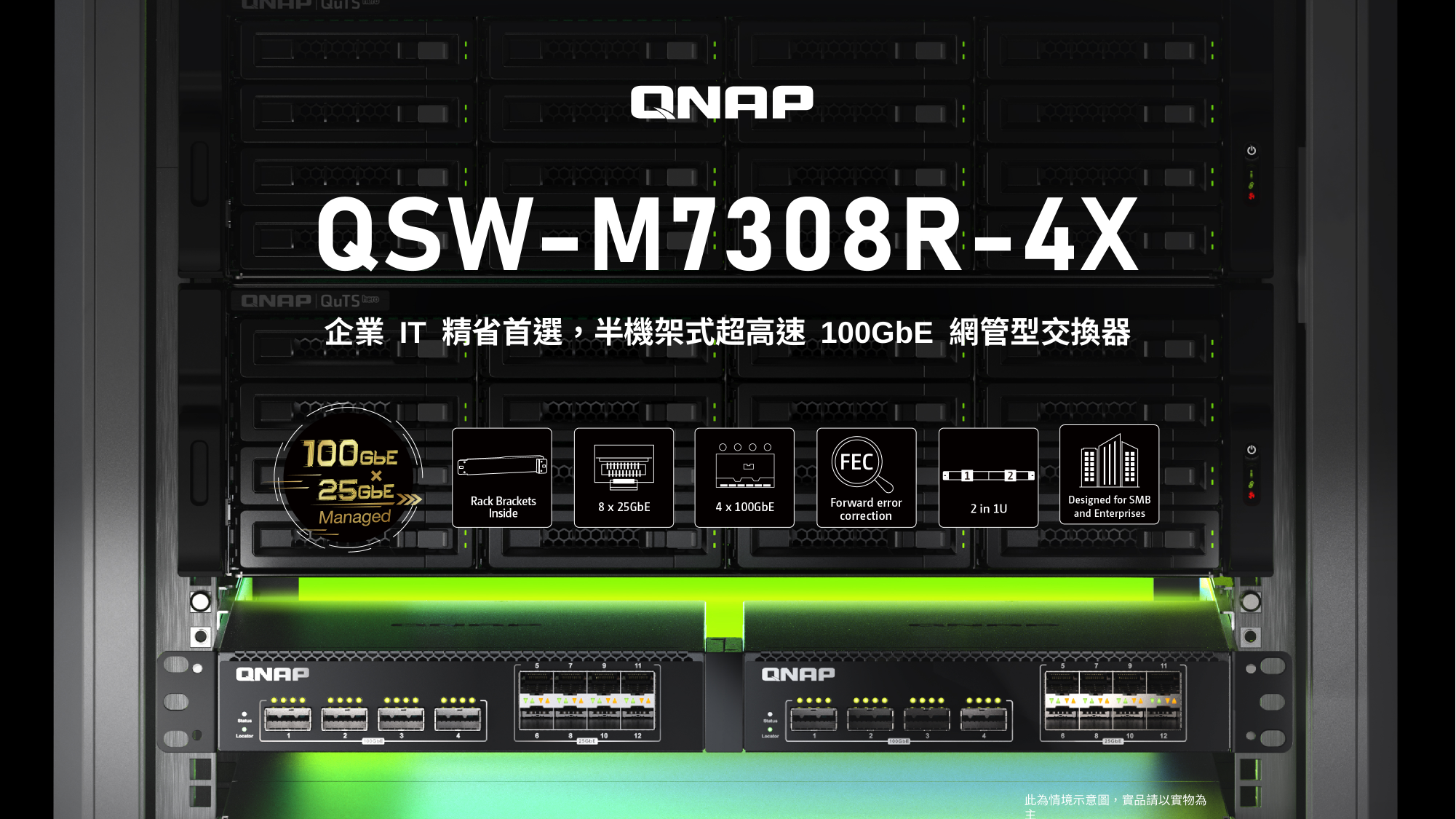

企業 IT 精省首選，半機架式超高速 100GbE 網管型交換器
此為情境示意圖，實品請以實物為主